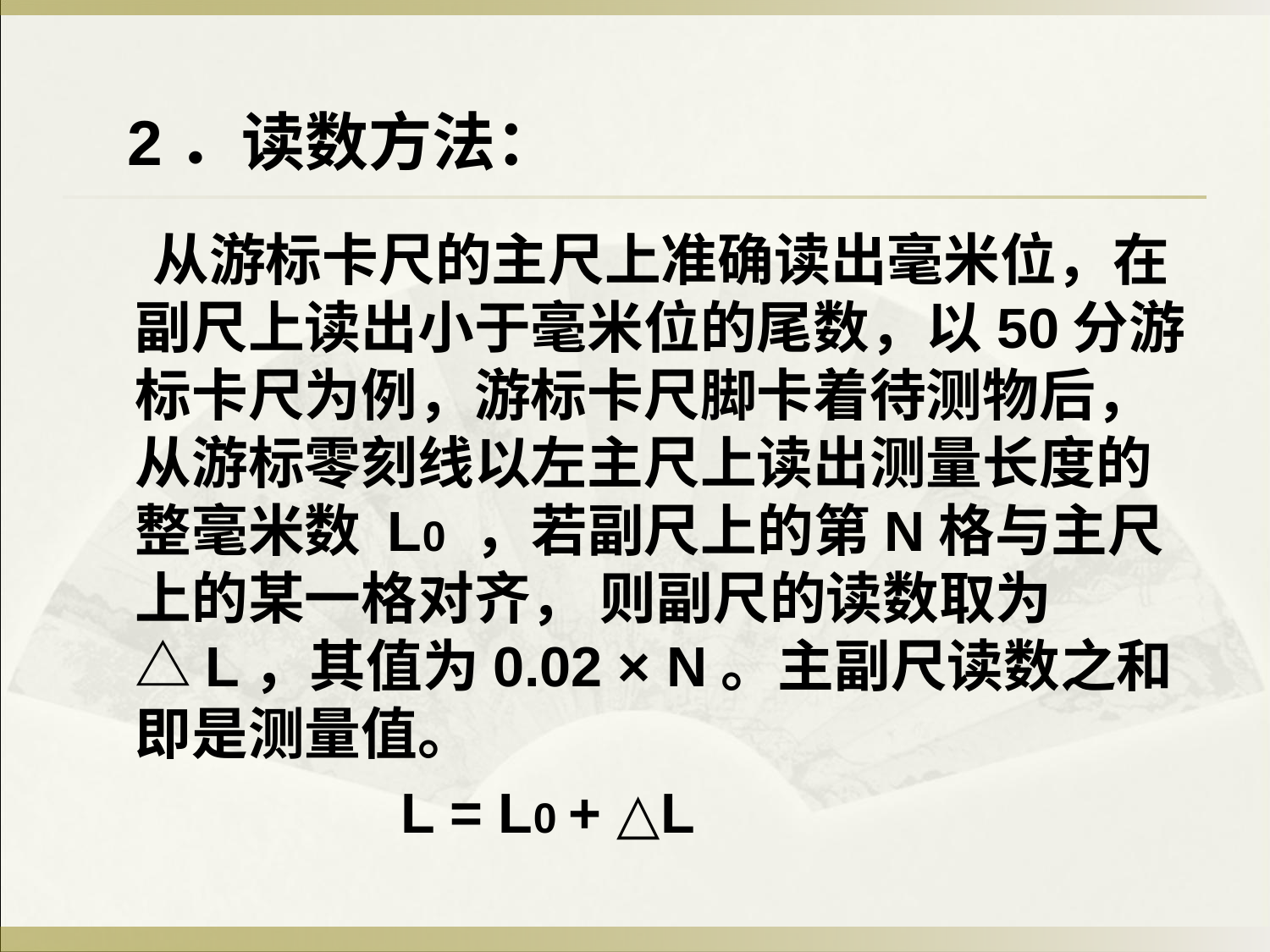

2．读数方法：
    从游标卡尺的主尺上准确读出毫米位，在副尺上读出小于毫米位的尾数，以50分游标卡尺为例，游标卡尺脚卡着待测物后，从游标零刻线以左主尺上读出测量长度的整毫米数 L0 ，若副尺上的第N格与主尺上的某一格对齐， 则副尺的读数取为△L，其值为0.02 × N。主副尺读数之和即是测量值。
                    L = L0 + △L